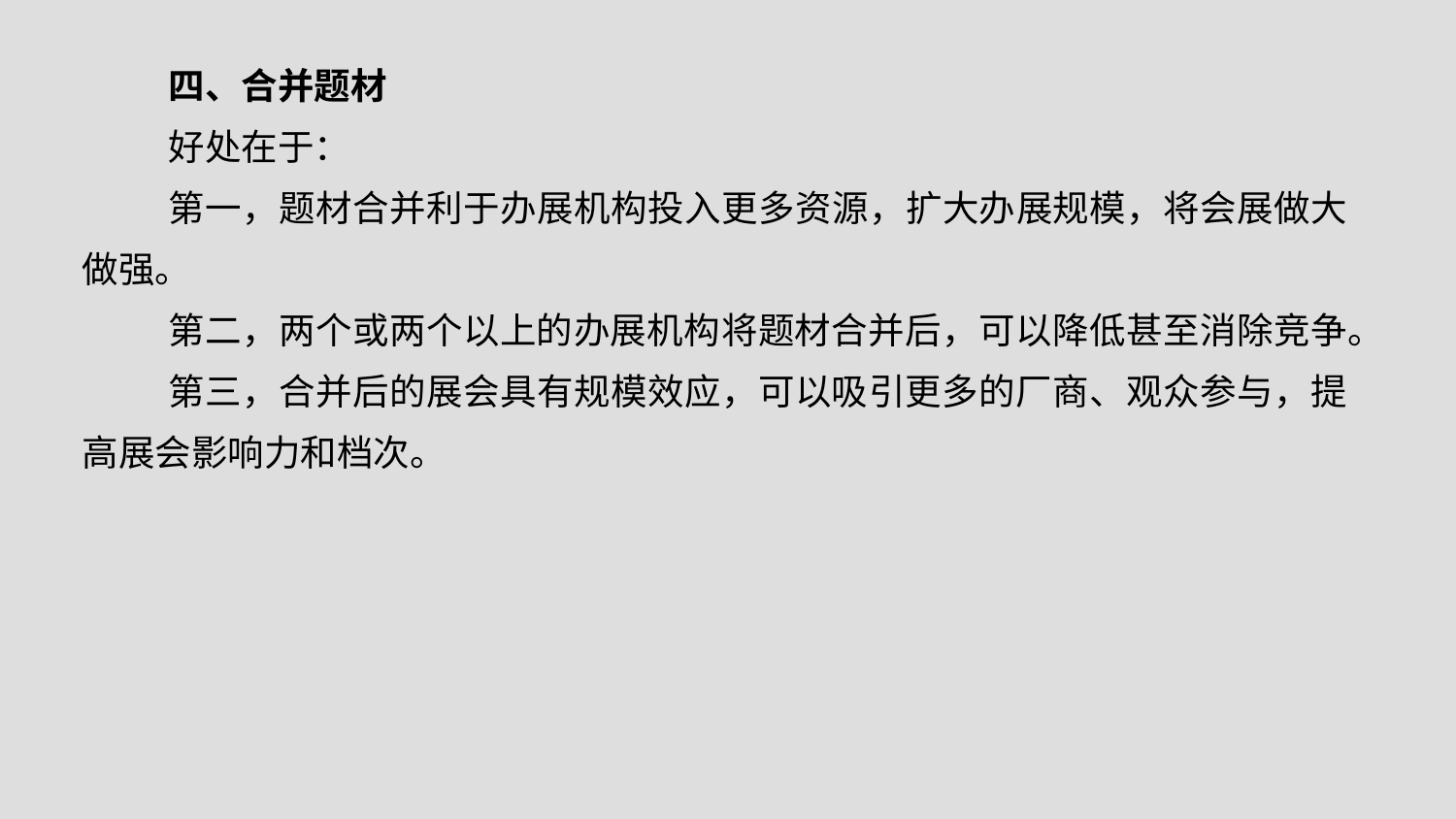

四、合并题材
好处在于：
第一，题材合并利于办展机构投入更多资源，扩大办展规模，将会展做大做强。
第二，两个或两个以上的办展机构将题材合并后，可以降低甚至消除竞争。
第三，合并后的展会具有规模效应，可以吸引更多的厂商、观众参与，提高展会影响力和档次。